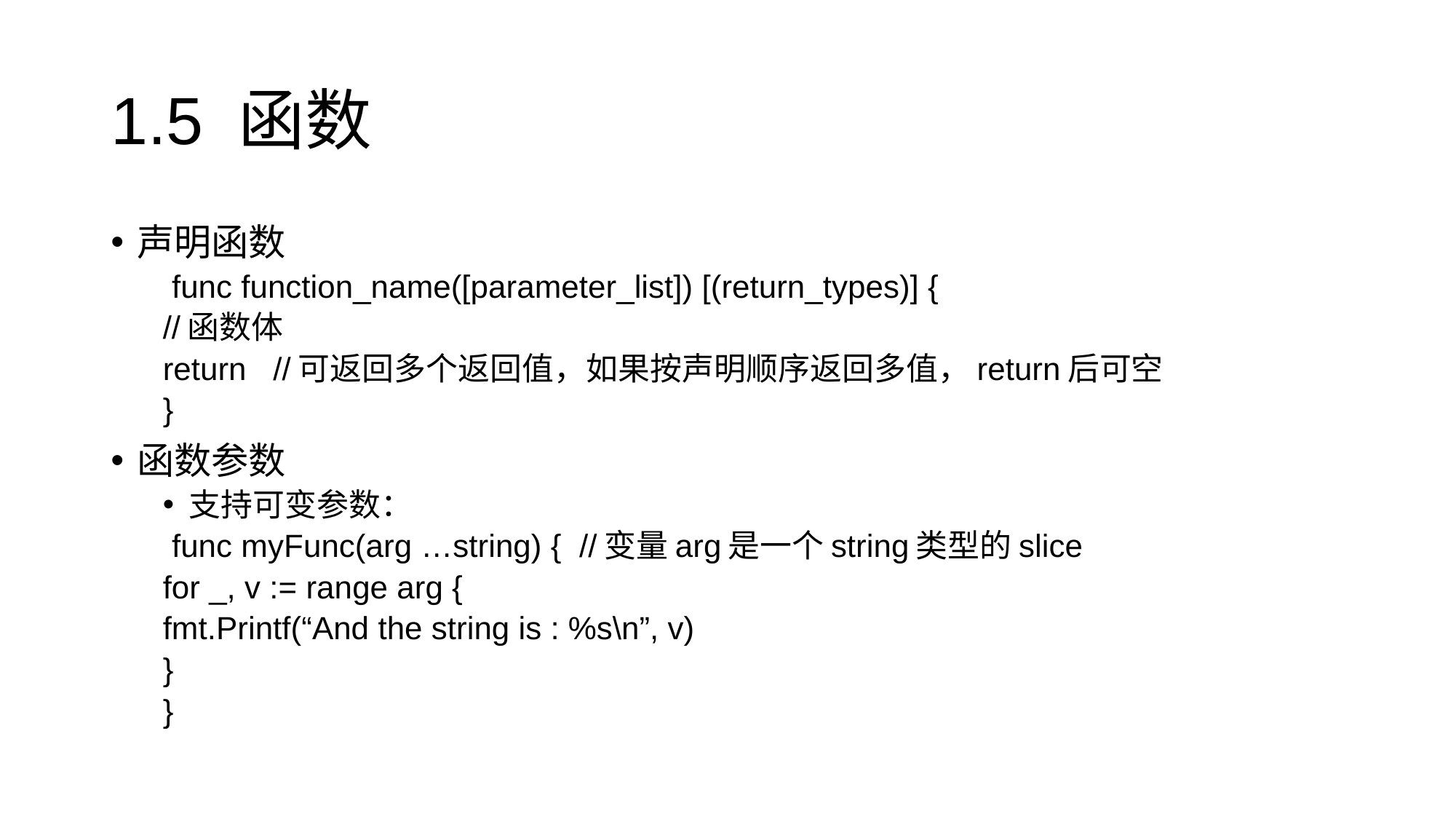

# 1.5 函数
声明函数
 func function_name([parameter_list]) [(return_types)] {
	//函数体
	return   //可返回多个返回值，如果按声明顺序返回多值，return后可空
}
函数参数
支持可变参数：
 func myFunc(arg …string) {  //变量arg是一个string类型的slice
	for _, v := range arg {
		fmt.Printf(“And the string is : %s\n”, v)
	}
}